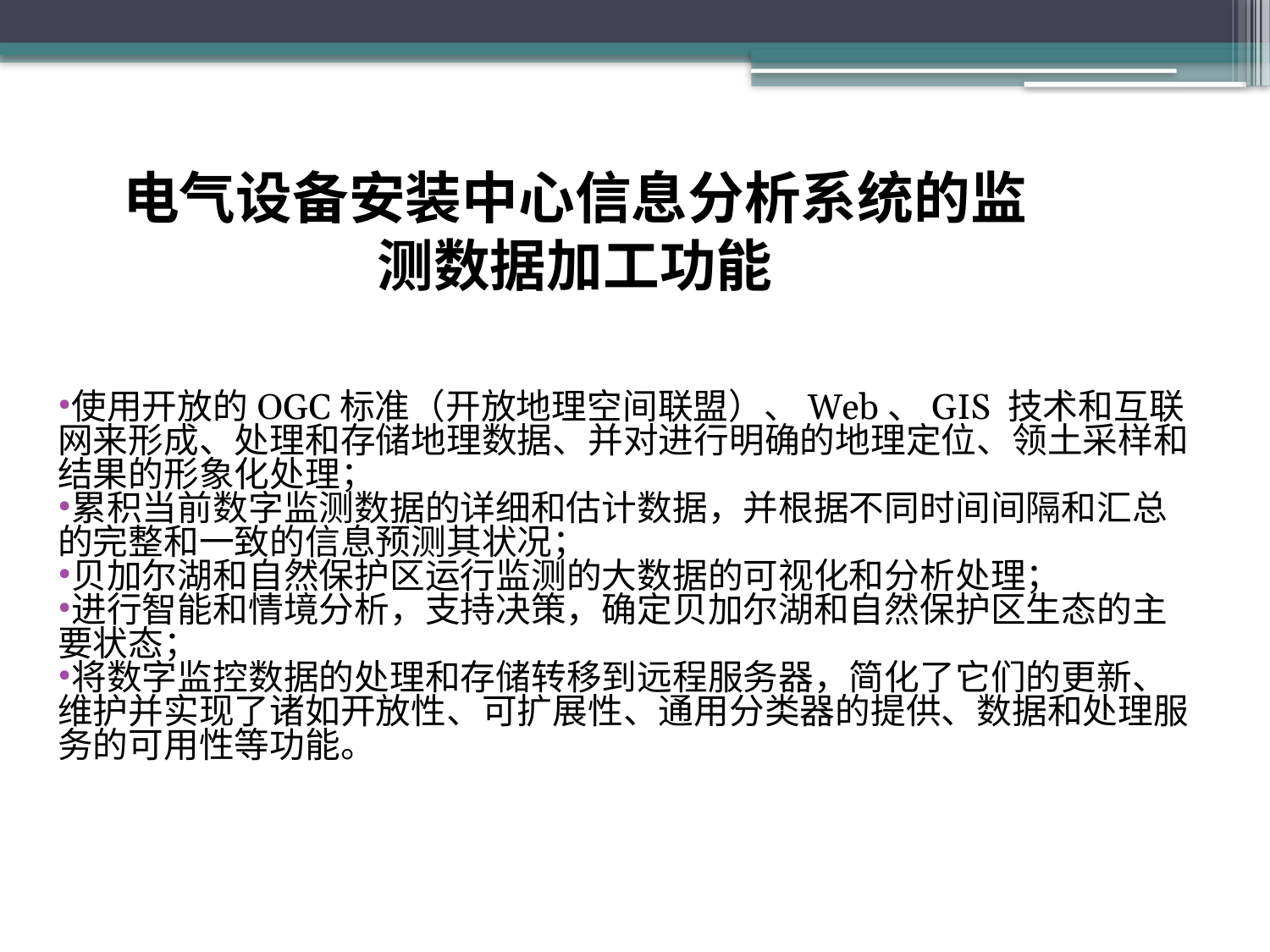

# 电气设备安装中心信息分析系统的监测数据加工功能
使用开放的OGC标准（开放地理空间联盟）、Web、GIS 技术和互联网来形成、处理和存储地理数据、并对进行明确的地理定位、领土采样和结果的形象化处理；
累积当前数字监测数据的详细和估计数据，并根据不同时间间隔和汇总的完整和一致的信息预测其状况；
贝加尔湖和自然保护区运行监测的大数据的可视化和分析处理；
进行智能和情境分析，支持决策，确定贝加尔湖和自然保护区生态的主要状态；
将数字监控数据的处理和存储转移到远程服务器，简化了它们的更新、维护并实现了诸如开放性、可扩展性、通用分类器的提供、数据和处理服务的可用性等功能。